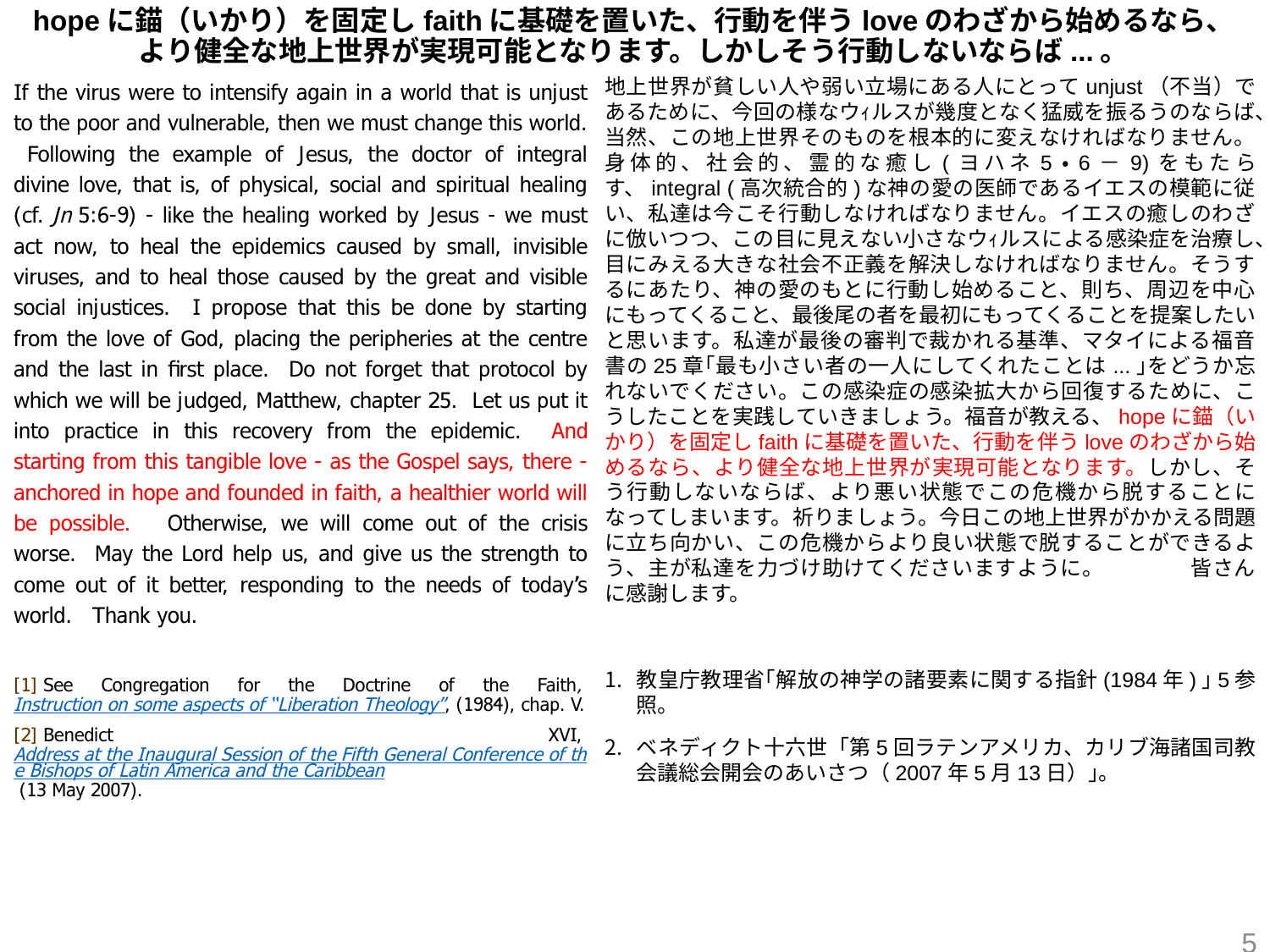

# hopeに錨（いかり）を固定しfaithに基礎を置いた、行動を伴うloveのわざから始めるなら、 より健全な地上世界が実現可能となります。しかしそう行動しないならば...。
If the virus were to intensify again in a world that is unjust to the poor and vulnerable, then we must change this world.  Following the example of Jesus, the doctor of integral divine love, that is, of physical, social and spiritual healing (cf. Jn 5:6-9) - like the healing worked by Jesus - we must act now, to heal the epidemics caused by small, invisible viruses, and to heal those caused by the great and visible social injustices.  I propose that this be done by starting from the love of God, placing the peripheries at the centre and the last in first place.  Do not forget that protocol by which we will be judged, Matthew, chapter 25.  Let us put it into practice in this recovery from the epidemic.  And starting from this tangible love - as the Gospel says, there - anchored in hope and founded in faith, a healthier world will be possible.   Otherwise, we will come out of the crisis worse.  May the Lord help us, and give us the strength to come out of it better, responding to the needs of today’s world.   Thank you.

[1] See Congregation for the Doctrine of the Faith, Instruction on some aspects of “Liberation Theology”, (1984), chap. V.
[2] Benedict XVI, Address at the Inaugural Session of the Fifth General Conference of the Bishops of Latin America and the Caribbean (13 May 2007).

地上世界が貧しい人や弱い立場にある人にとってunjust（不当）であるために、今回の様なウｨルスが幾度となく猛威を振るうのならば、当然、この地上世界そのものを根本的に変えなければなりません。身体的、社会的、霊的な癒し(ヨハネ5・6－9)をもたらす、integral (高次統合的)な神の愛の医師であるイエスの模範に従い、私達は今こそ行動しなければなりません。イエスの癒しのわざに倣いつつ、この目に見えない小さなウｨルスによる感染症を治療し、目にみえる大きな社会不正義を解決しなければなりません。そうするにあたり、神の愛のもとに行動し始めること、則ち、周辺を中心にもってくること、最後尾の者を最初にもってくることを提案したいと思います。私達が最後の審判で裁かれる基準、マタイによる福音書の25章｢最も小さい者の一人にしてくれたことは...｣をどうか忘れないでください。この感染症の感染拡大から回復するために、こうしたことを実践していきましょう。福音が教える、hopeに錨（いかり）を固定しfaithに基礎を置いた、行動を伴うloveのわざから始めるなら、より健全な地上世界が実現可能となります。しかし、そう行動しないならば、より悪い状態でこの危機から脱することになってしまいます。祈りましょう。今日この地上世界がかかえる問題に立ち向かい、この危機からより良い状態で脱することができるよう、主が私達を力づけ助けてくださいますように。　　　　皆さんに感謝します。

教皇庁教理省｢解放の神学の諸要素に関する指針(1984年)｣5参照。
ベネディクト十六世「第5回ラテンアメリカ、カリブ海諸国司教会議総会開会のあいさつ（2007年5月13日）｣。

5